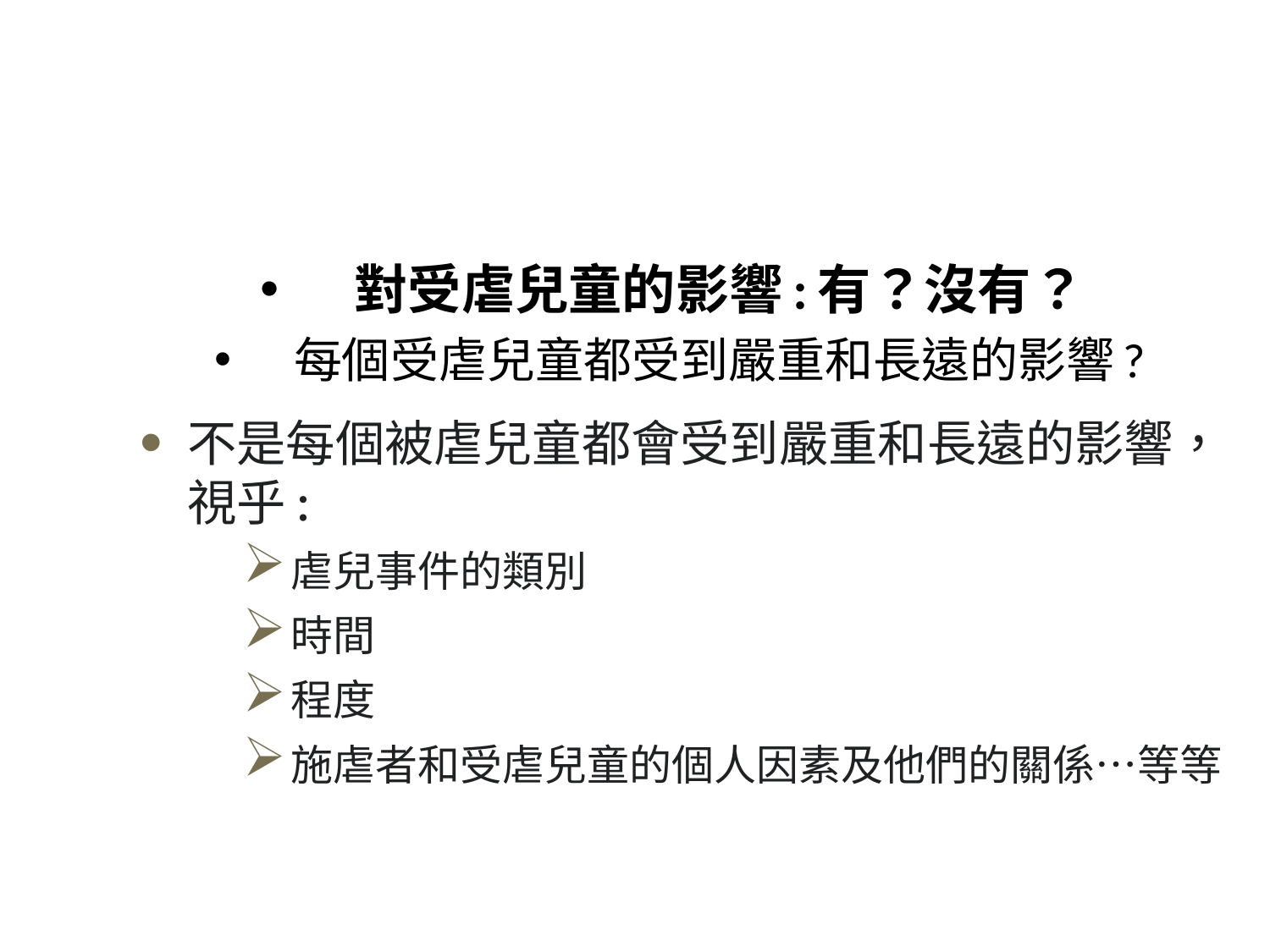

對受虐兒童的影響:有？沒有？
每個受虐兒童都受到嚴重和長遠的影響?

不是每個被虐兒童都會受到嚴重和長遠的影響，視乎:
虐兒事件的類別
時間
程度
施虐者和受虐兒童的個人因素及他們的關係…等等